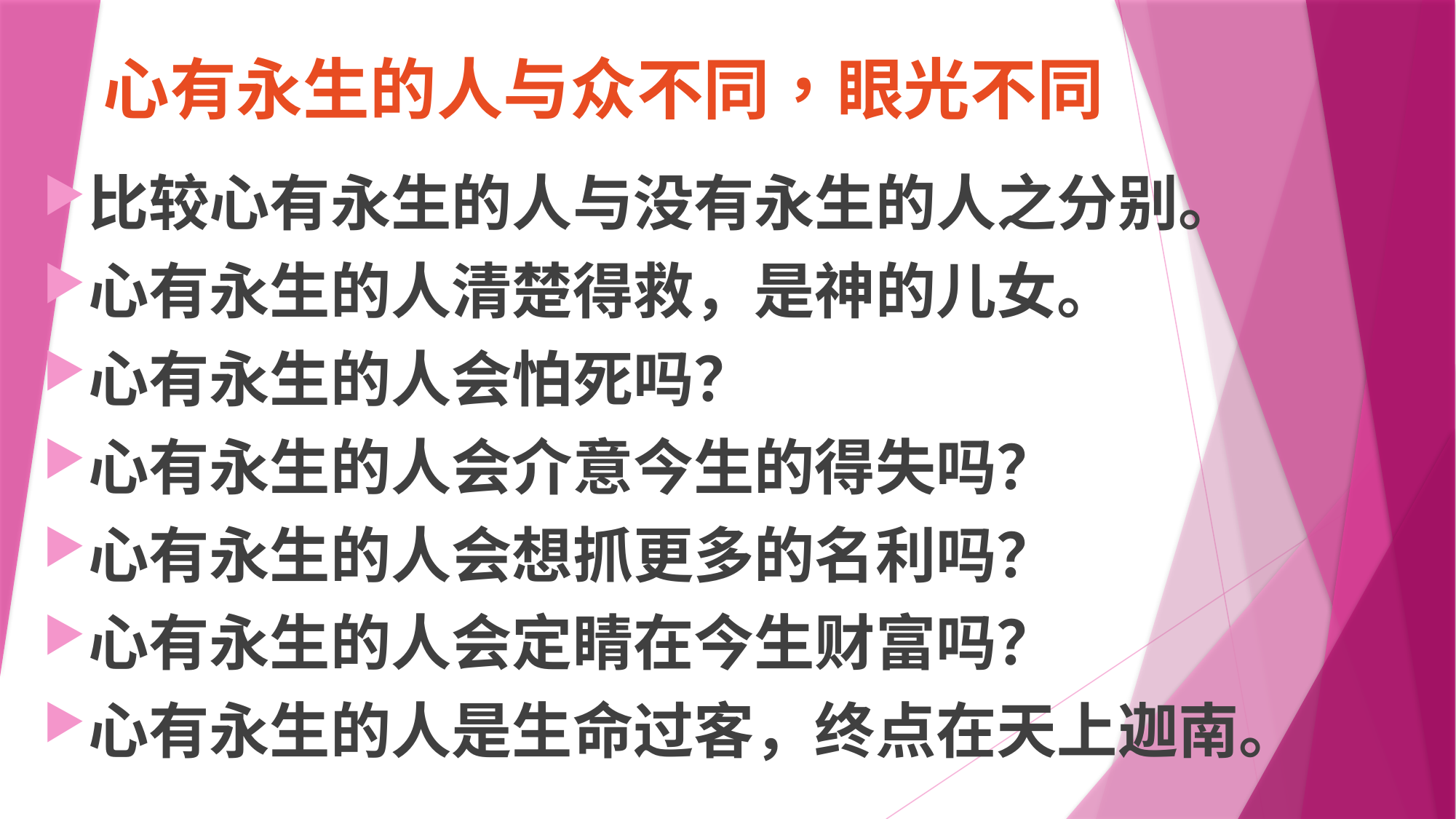

心有永生的人与众不同，眼光不同
比较心有永生的人与没有永生的人之分别。
心有永生的人清楚得救，是神的儿女。
心有永生的人会怕死吗？
心有永生的人会介意今生的得失吗？
心有永生的人会想抓更多的名利吗？
心有永生的人会定睛在今生财富吗？
心有永生的人是生命过客，终点在天上迦南。